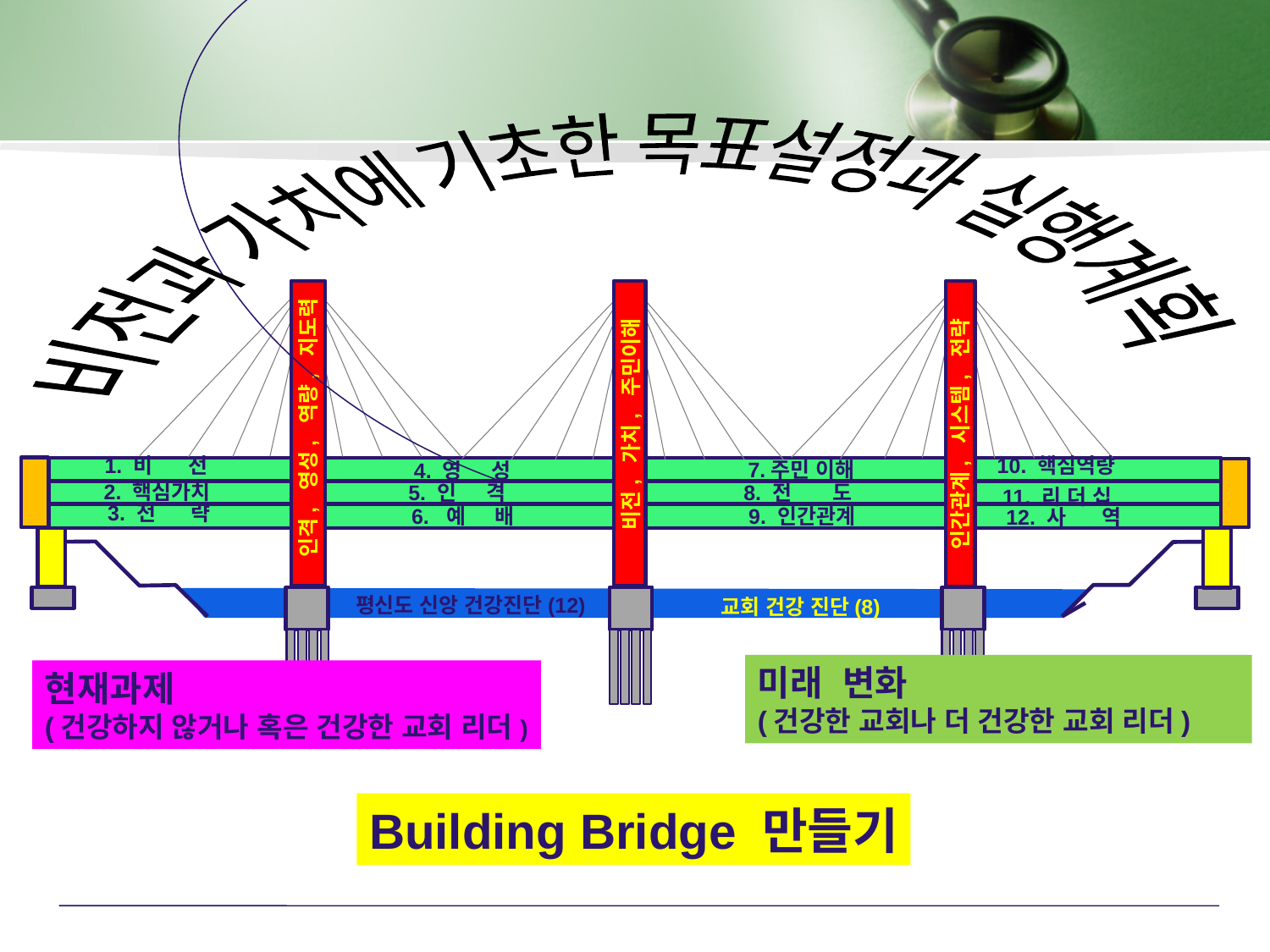

비전과 가치에 기초한 목표설정과 실행계획

비전,  가치,  주민이해
인격,  영성,  역량,  지도력
인간관계,  시스템,  전략
1. 비      전
10. 핵심역량
7.주민 이해
4. 영     성

2. 핵심가치
5. 인     격
8. 전       도
11. 리 더 십

3. 전      략
6.  예     배
9. 인간관계
12. 사      역

평신도 신앙 건강진단(12)

교회 건강 진단(8)

미래  변화
(건강한 교회나 더 건강한 교회 리더)
현재과제
(건강하지 않거나 혹은 건강한 교회 리더)
Building Bridge 만들기